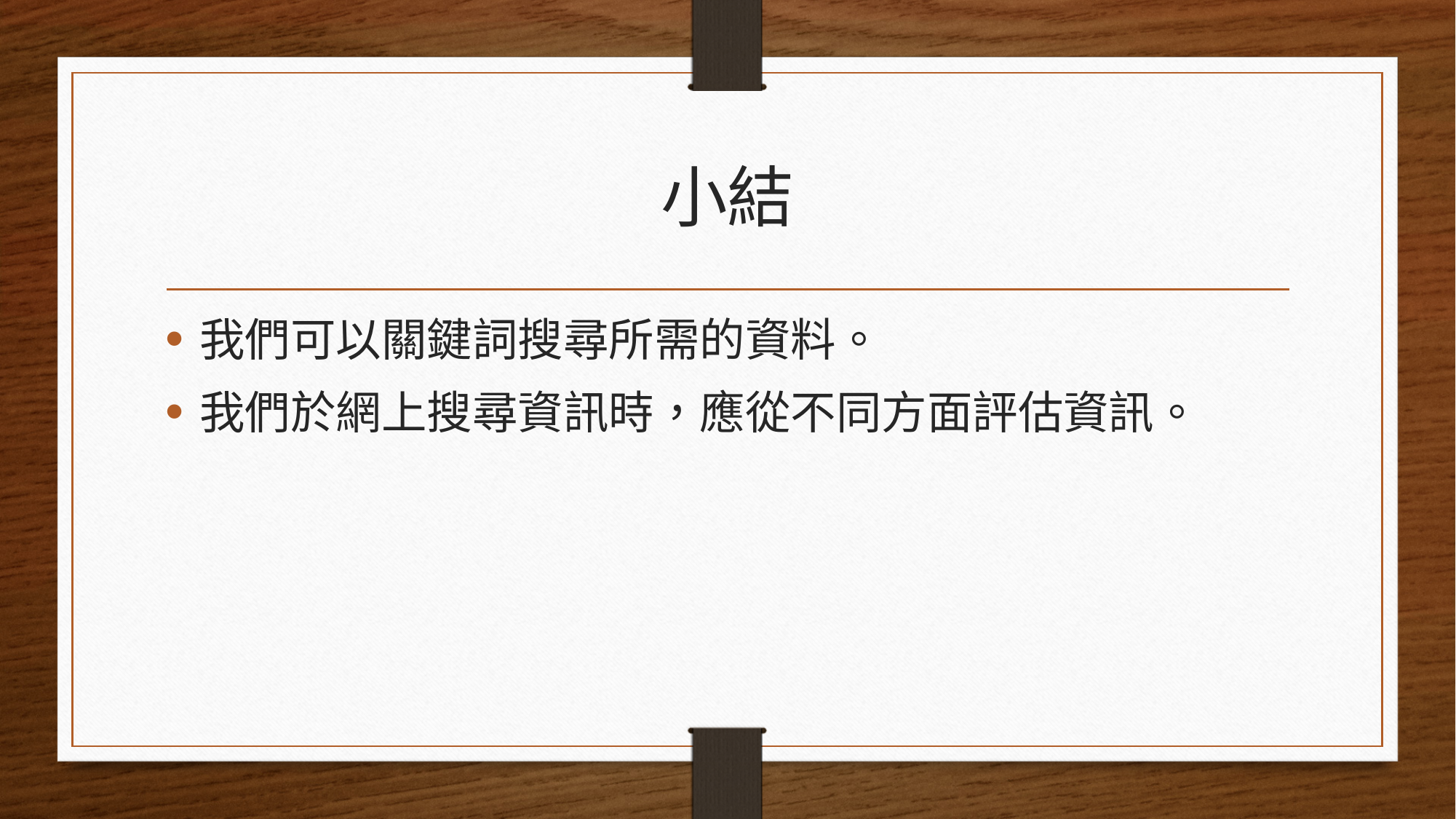

# 小結
我們可以關鍵詞搜尋所需的資料。
我們於網上搜尋資訊時，應從不同方面評估資訊。